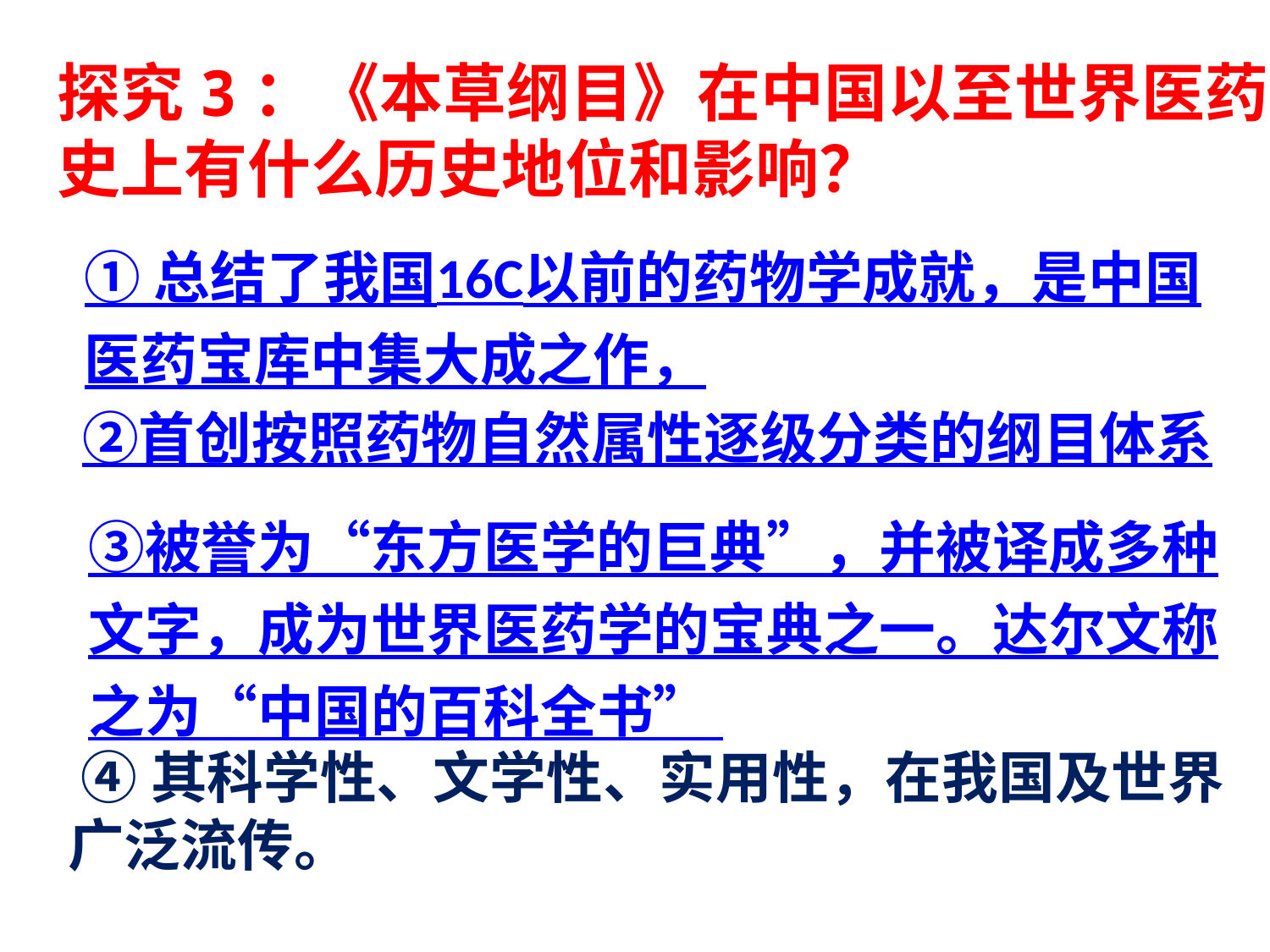

探究3：《本草纲目》在中国以至世界医药史上有什么历史地位和影响？
① 总结了我国16C以前的药物学成就，是中国
医药宝库中集大成之作，
②首创按照药物自然属性逐级分类的纲目体系
③被誉为“东方医学的巨典”，并被译成多种
文字，成为世界医药学的宝典之一。达尔文称
之为“中国的百科全书”
 ④其科学性、文学性、实用性，在我国及世界
广泛流传。